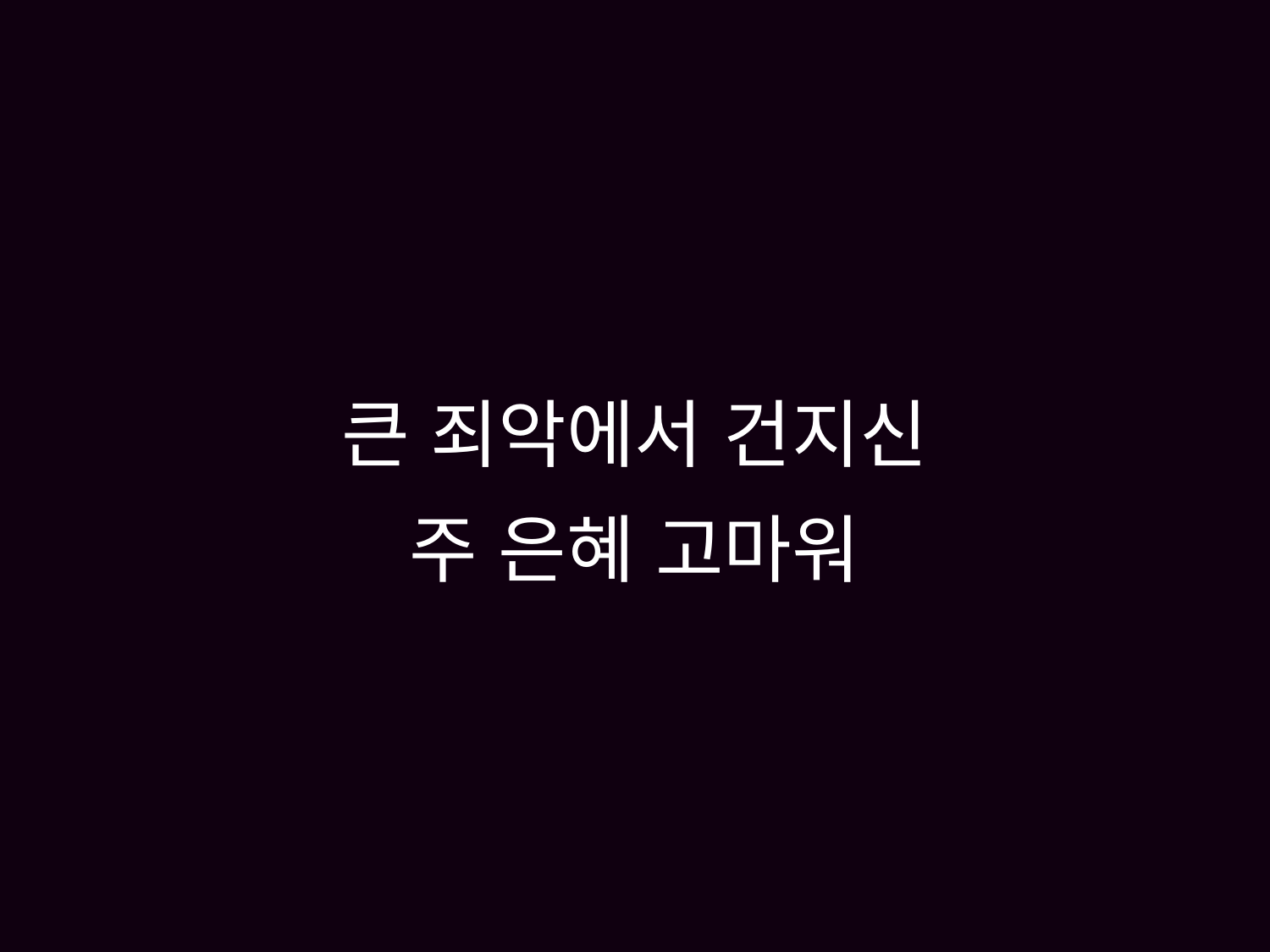

# 큰 죄악에서 건지신 주 은혜 고마워